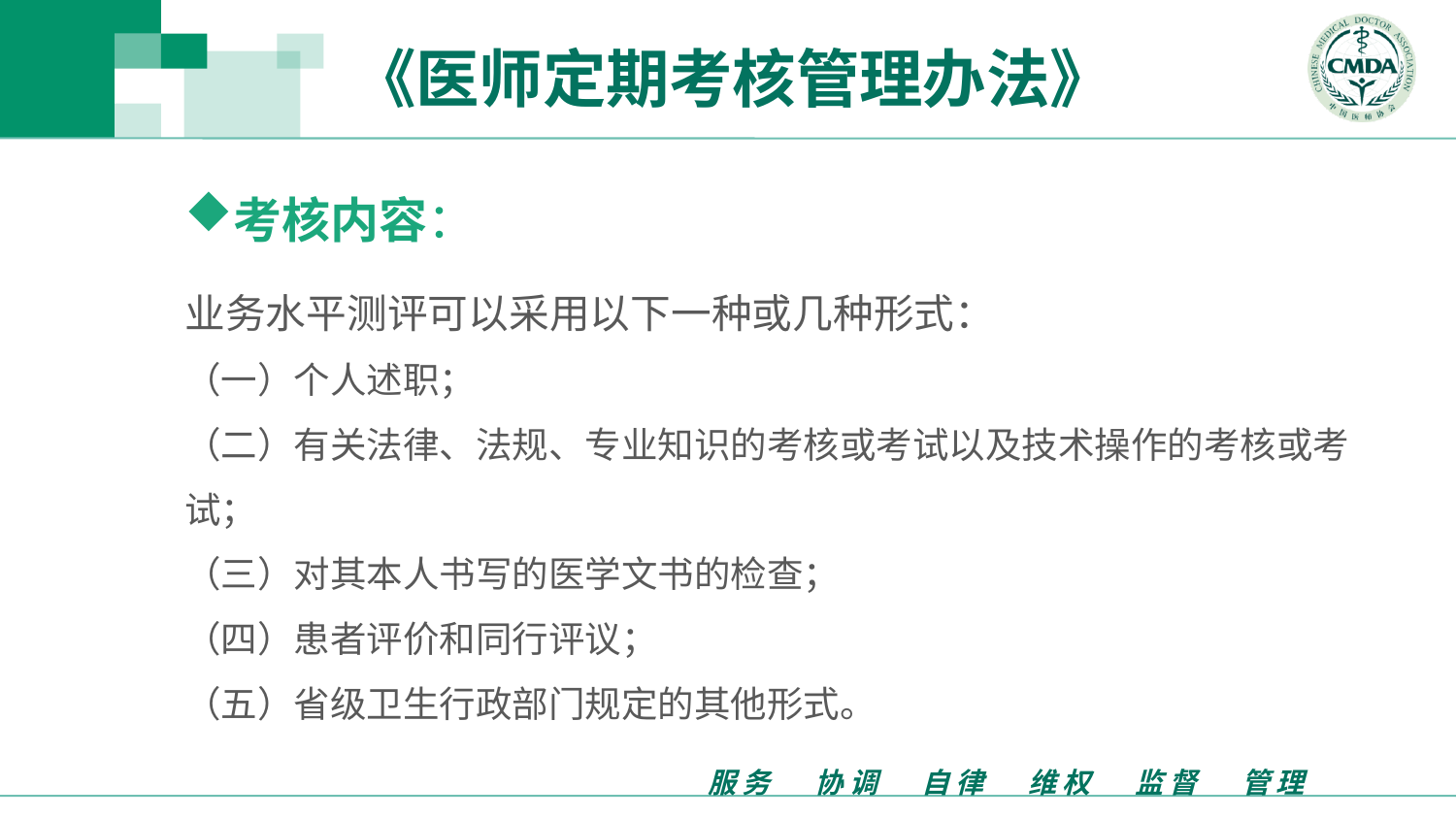

《医师定期考核管理办法》
考核内容：
业务水平测评可以采用以下一种或几种形式：
（一）个人述职；
（二）有关法律、法规、专业知识的考核或考试以及技术操作的考核或考试；
（三）对其本人书写的医学文书的检查；
（四）患者评价和同行评议；
（五）省级卫生行政部门规定的其他形式。